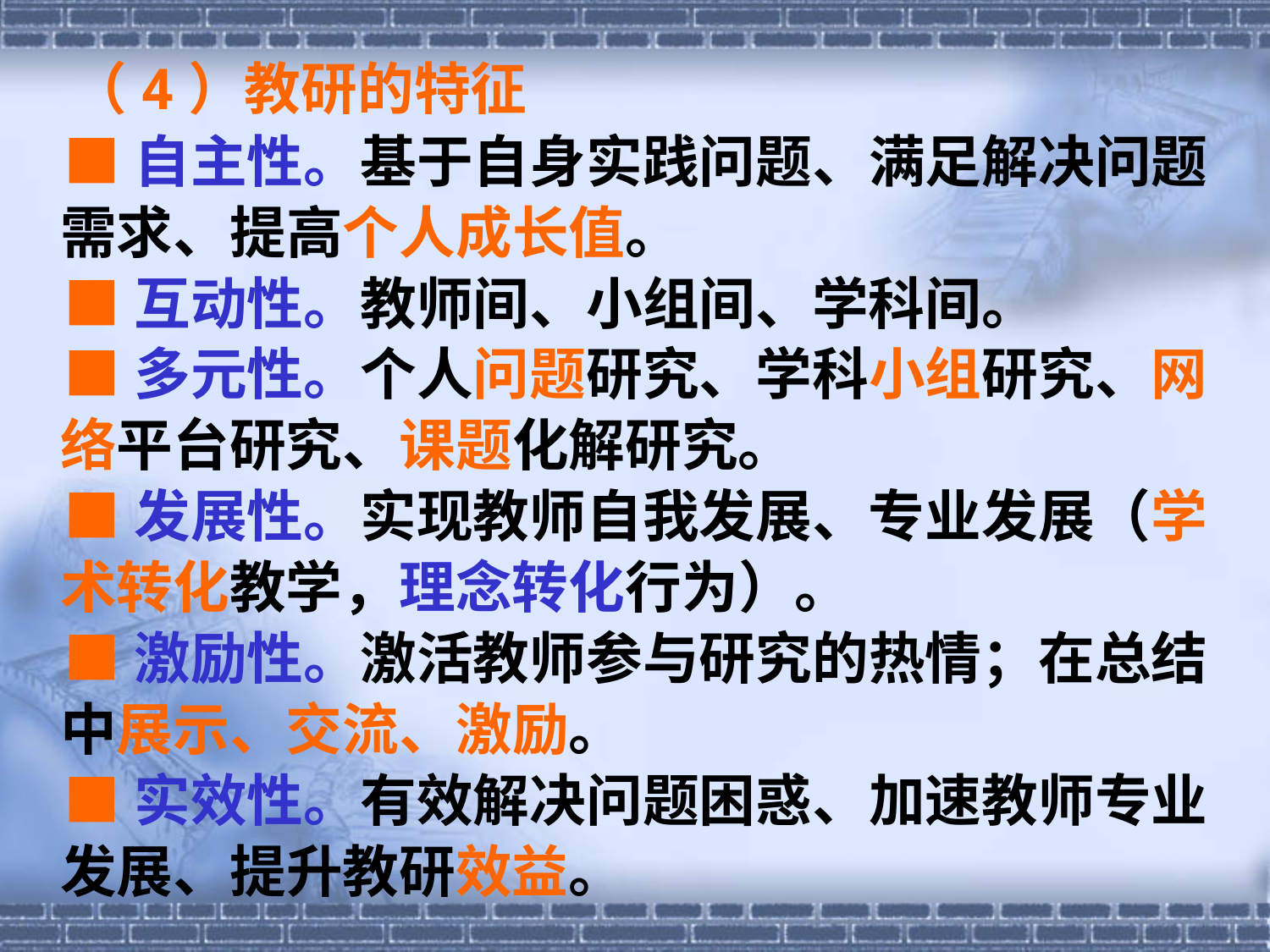

（4）教研的特征
    ■自主性。基于自身实践问题、满足解决问题需求、提高个人成长值。
    ■互动性。教师间、小组间、学科间。
    ■多元性。个人问题研究、学科小组研究、网络平台研究、课题化解研究。
    ■发展性。实现教师自我发展、专业发展（学术转化教学，理念转化行为）。
    ■激励性。激活教师参与研究的热情；在总结中展示、交流、激励。
    ■实效性。有效解决问题困惑、加速教师专业发展、提升教研效益。